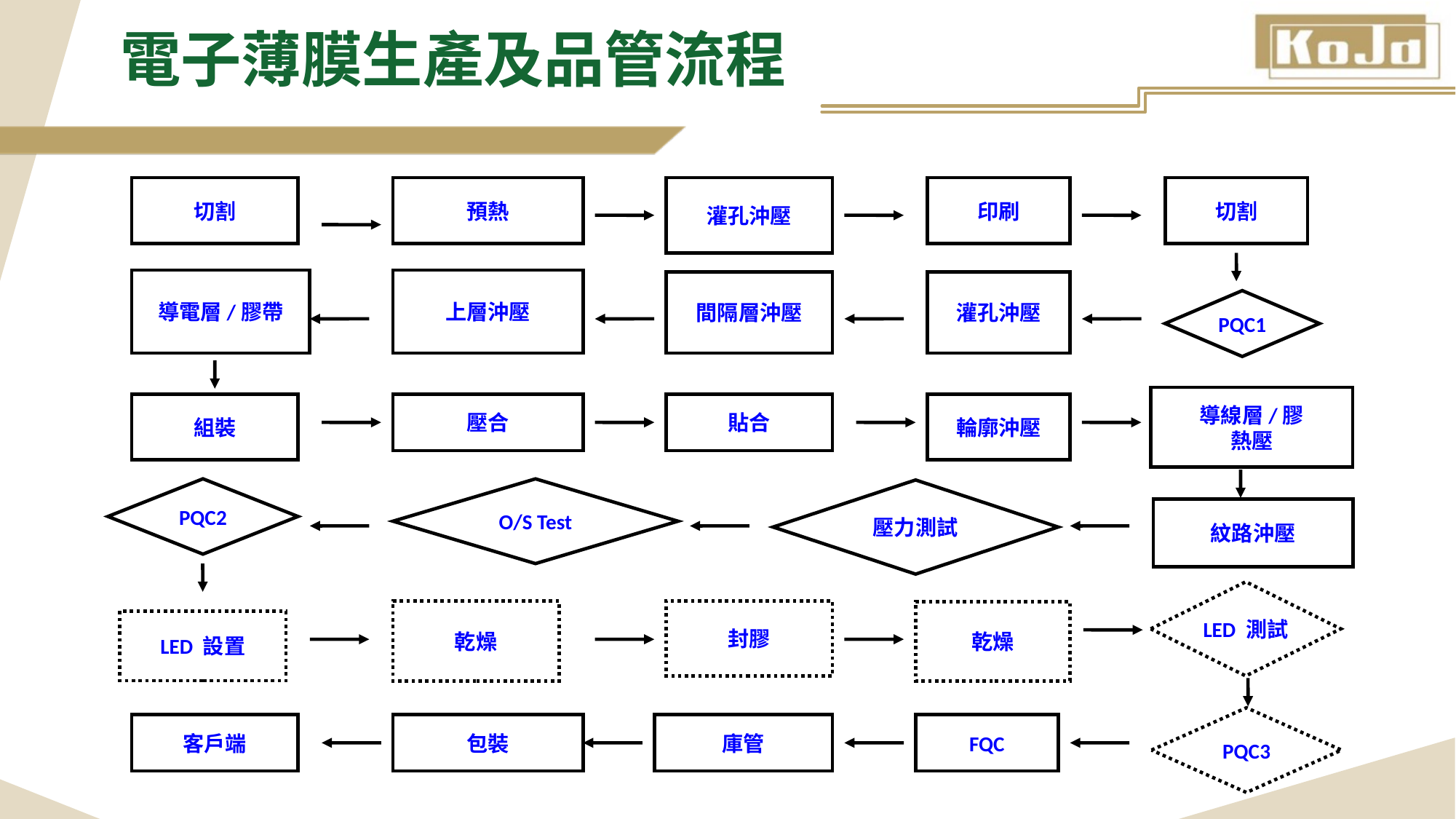

# 電子薄膜生產及品管流程
切割
預熱
灌孔沖壓
印刷
切割

導電層/膠帶
上層沖壓
間隔層沖壓
灌孔沖壓
PQC1

導線層/膠
熱壓
組裝
壓合
貼合
輪廓沖壓

PQC2
O/S Test
壓力測試
紋路沖壓

LED 測試
乾燥
封膠
乾燥
LED 設置

PQC3
客戶端
包裝
庫管
FQC